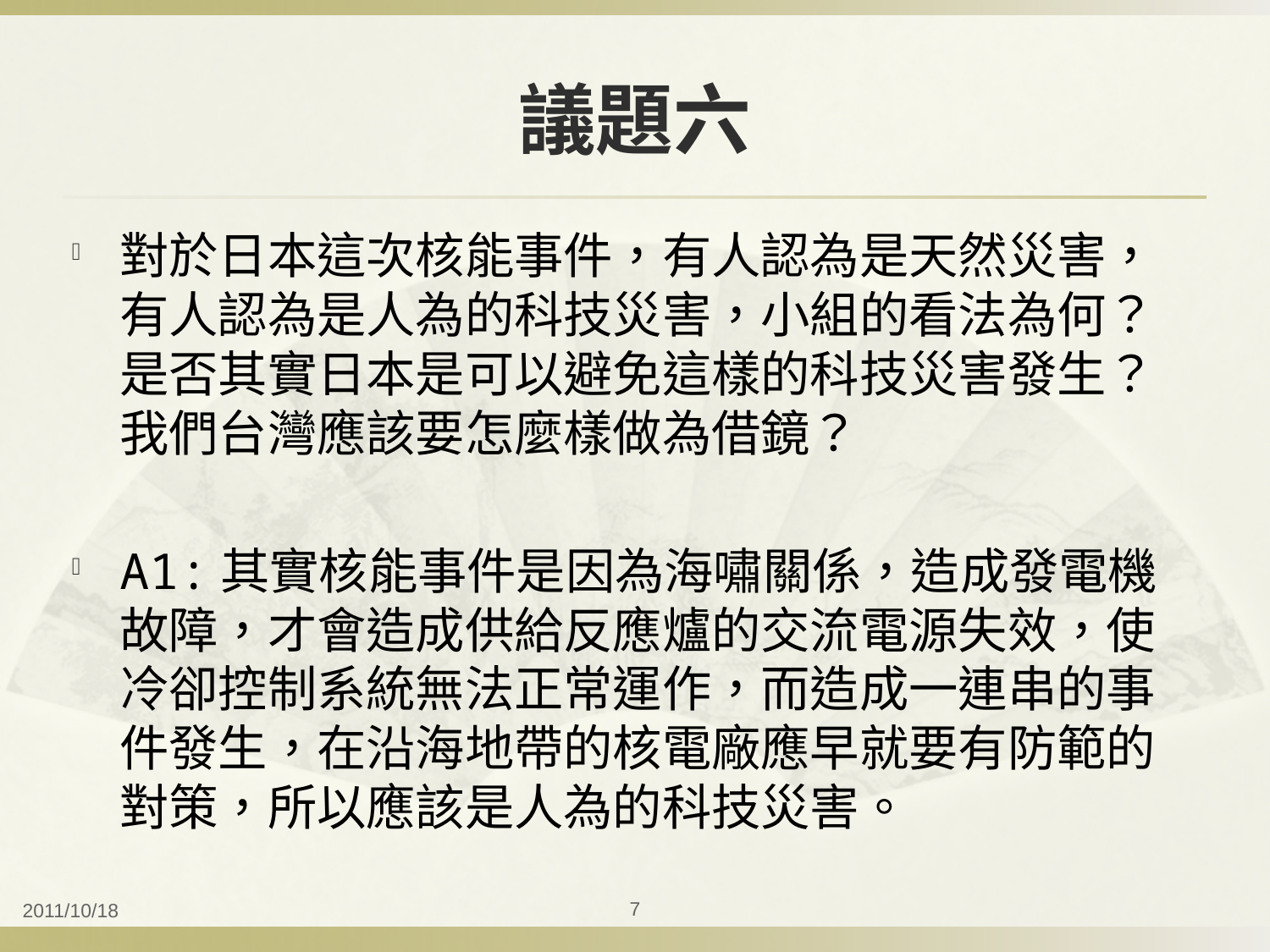

# 議題六
對於日本這次核能事件，有人認為是天然災害，有人認為是人為的科技災害，小組的看法為何？是否其實日本是可以避免這樣的科技災害發生？我們台灣應該要怎麼樣做為借鏡？

A1:其實核能事件是因為海嘯關係，造成發電機故障，才會造成供給反應爐的交流電源失效，使冷卻控制系統無法正常運作，而造成一連串的事件發生，在沿海地帶的核電廠應早就要有防範的對策，所以應該是人為的科技災害。

2011/10/18
7